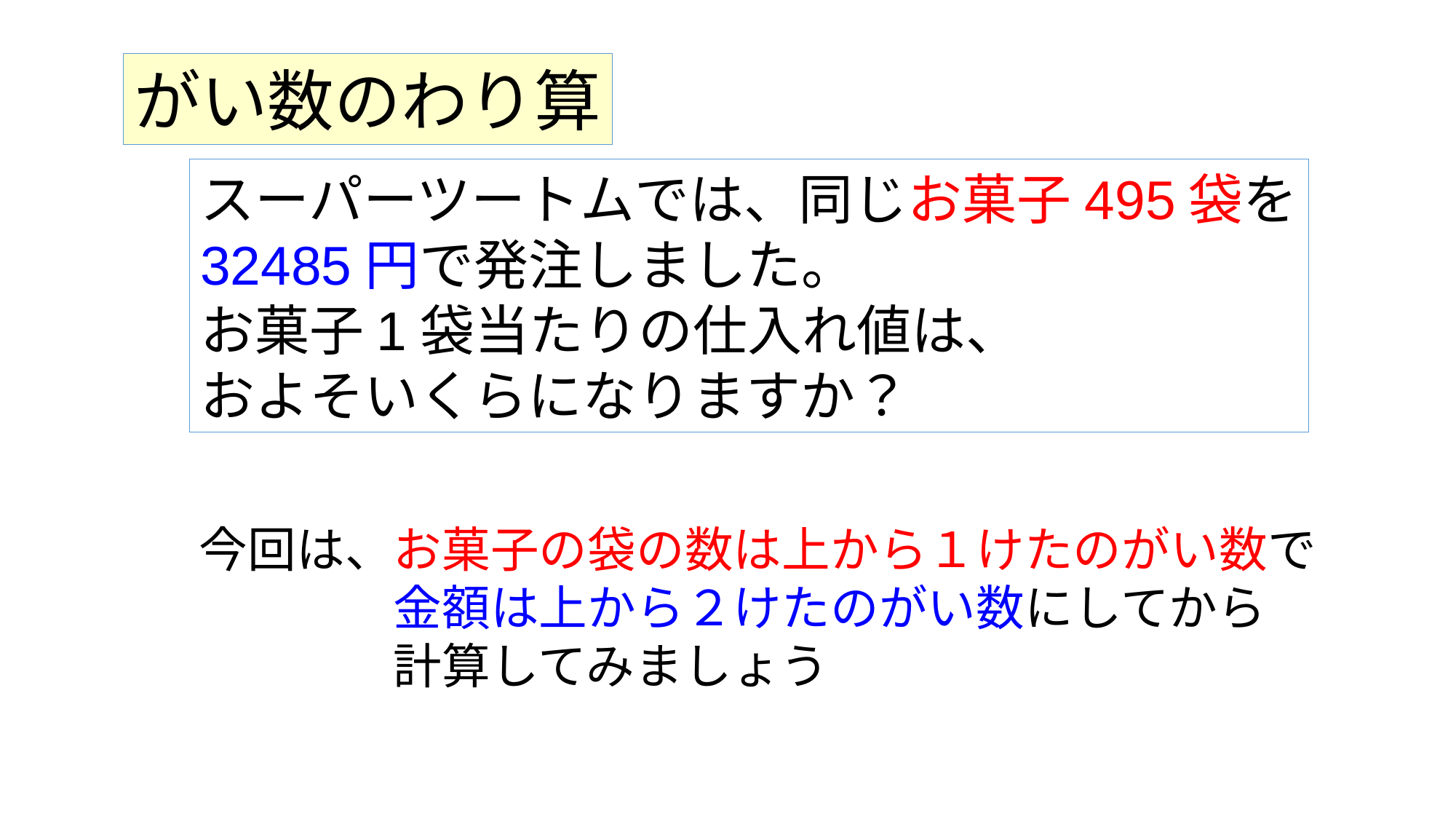

がい数のわり算
スーパーツートムでは、同じお菓子495袋を
32485円で発注しました。
お菓子1袋当たりの仕入れ値は、
およそいくらになりますか？
今回は、お菓子の袋の数は上から１けたのがい数で
　　　　金額は上から２けたのがい数にしてから
　　　　計算してみましょう